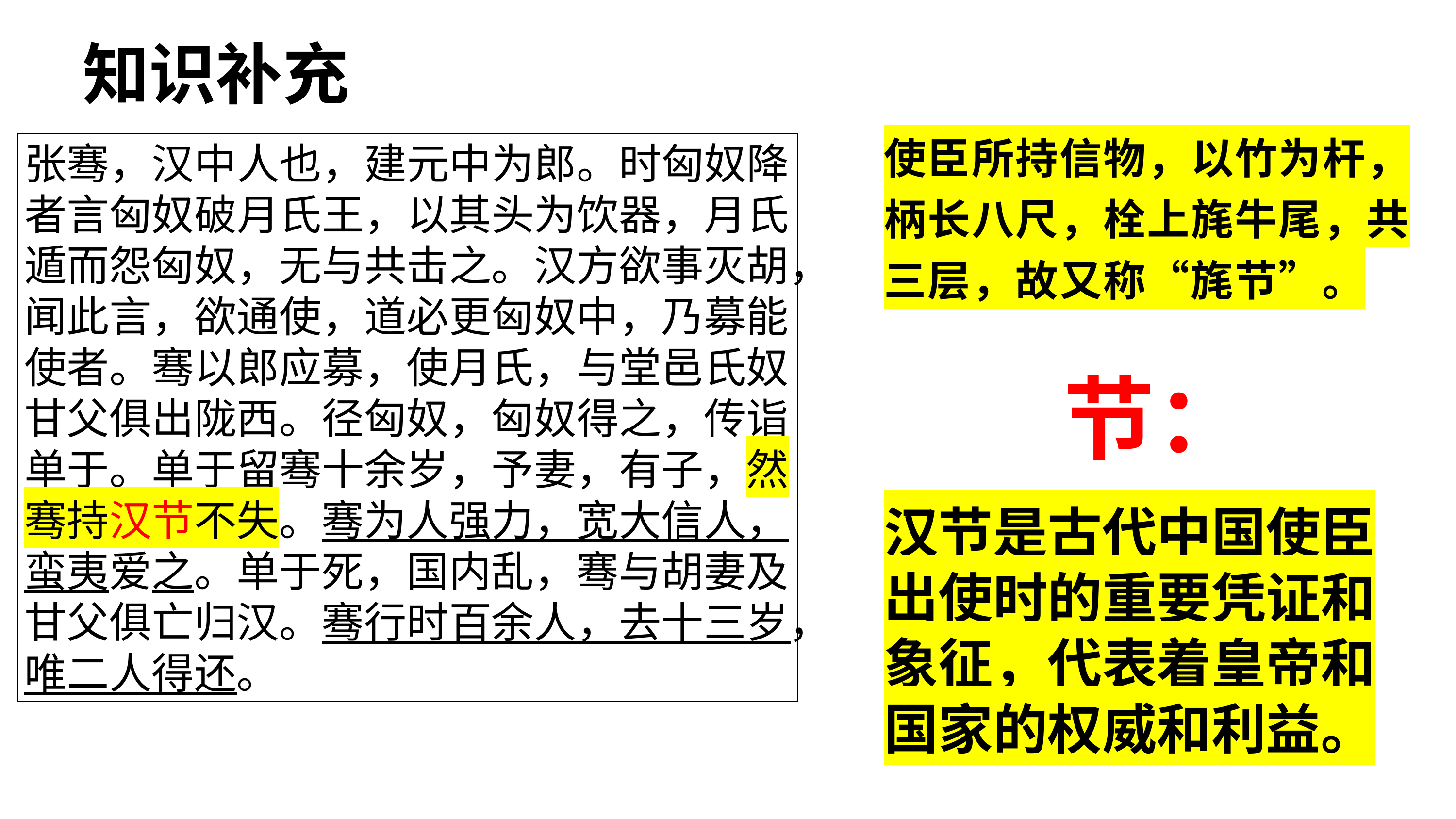

知识补充
使臣所持信物，以竹为杆，柄长八尺，栓上旄牛尾，共三层，故又称“旄节”。
张骞，汉中人也，建元中为郎。时匈奴降者言匈奴破月氏王，以其头为饮器，月氏遁而怨匈奴，无与共击之。汉方欲事灭胡，闻此言，欲通使，道必更匈奴中，乃募能使者。骞以郎应募，使月氏，与堂邑氏奴甘父俱出陇西。径匈奴，匈奴得之，传诣单于。单于留骞十余岁，予妻，有子，然骞持汉节不失。骞为人强力，宽大信人，蛮夷爱之。单于死，国内乱，骞与胡妻及甘父俱亡归汉。骞行时百余人，去十三岁，唯二人得还。
节：
汉节是古代中国使臣出使时的重要凭证和象征，代表着皇帝和国家的权威和利益。